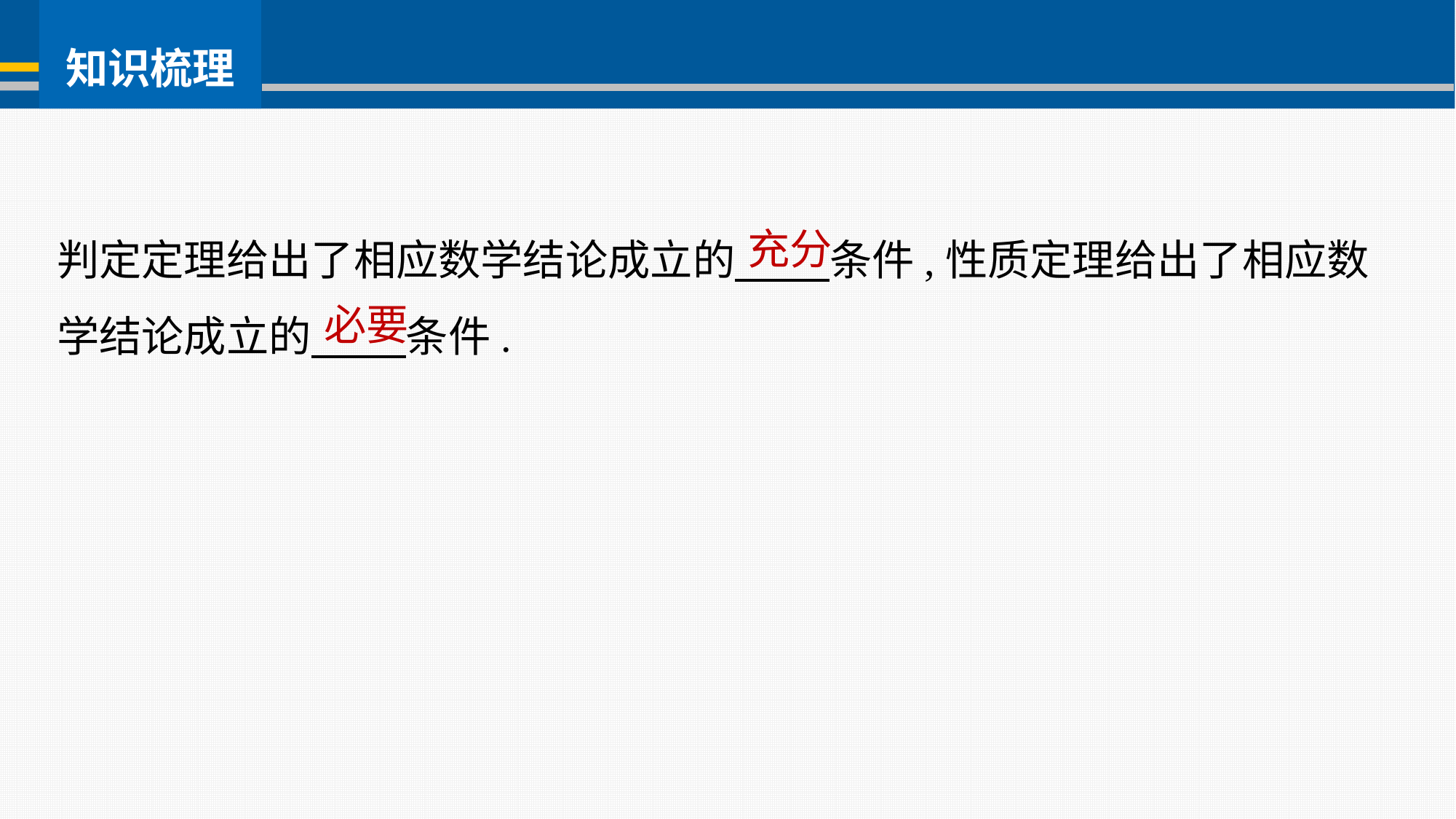

判定定理给出了相应数学结论成立的          条件,性质定理给出了相应数学结论成立的          条件.
充分
必要